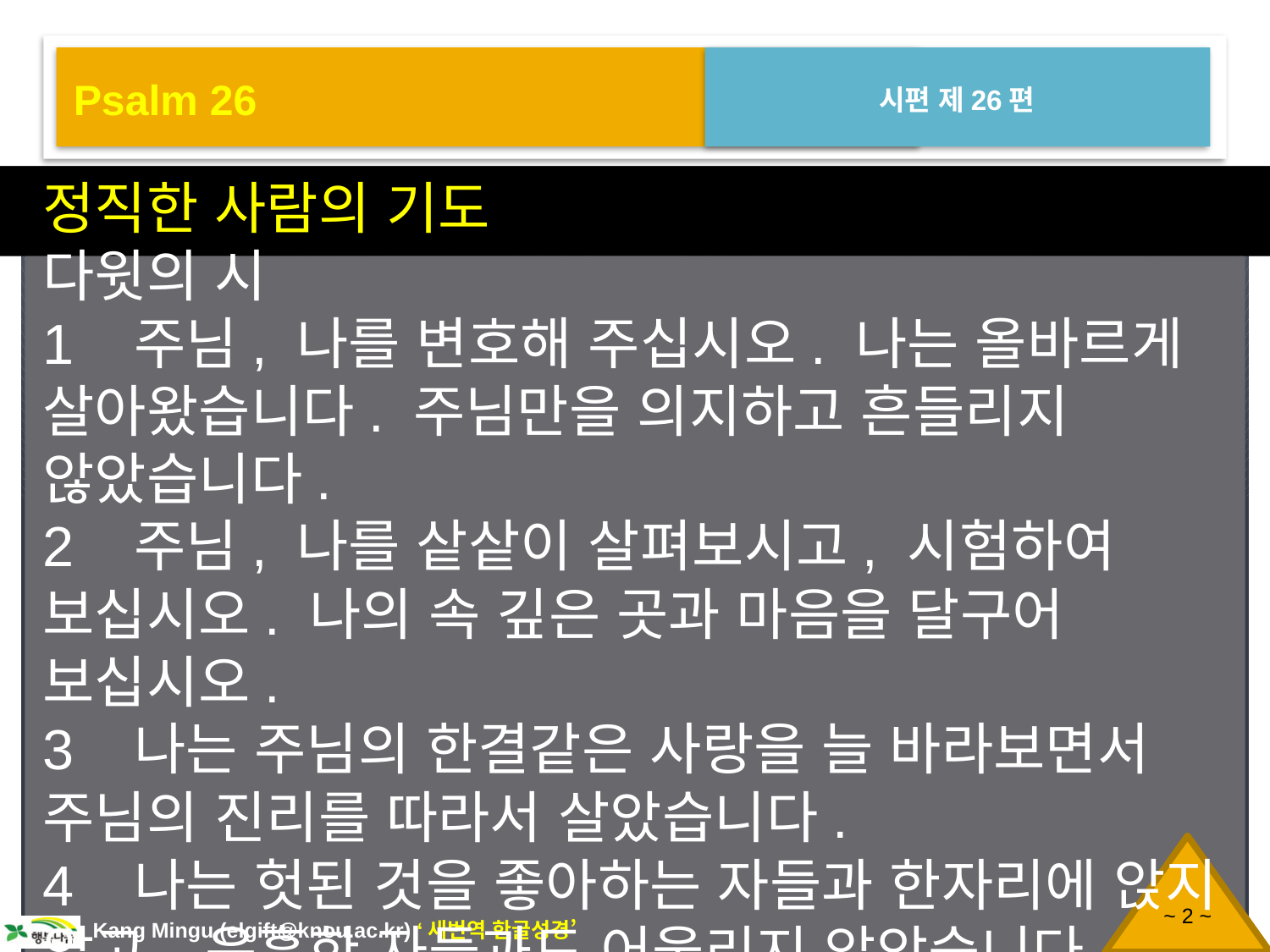

Psalm 26
시편 제26편
정직한 사람의 기도
다윗의 시
1   주님, 나를 변호해 주십시오. 나는 올바르게 살아왔습니다. 주님만을 의지하고 흔들리지 않았습니다.
2   주님, 나를 샅샅이 살펴보시고, 시험하여 보십시오. 나의 속 깊은 곳과 마음을 달구어 보십시오.
3   나는 주님의 한결같은 사랑을 늘 바라보면서 주님의 진리를 따라서 살았습니다.
4   나는 헛된 것을 좋아하는 자들과 한자리에 앉지 않고, 음흉한 자들과도 어울리지 않았습니다.